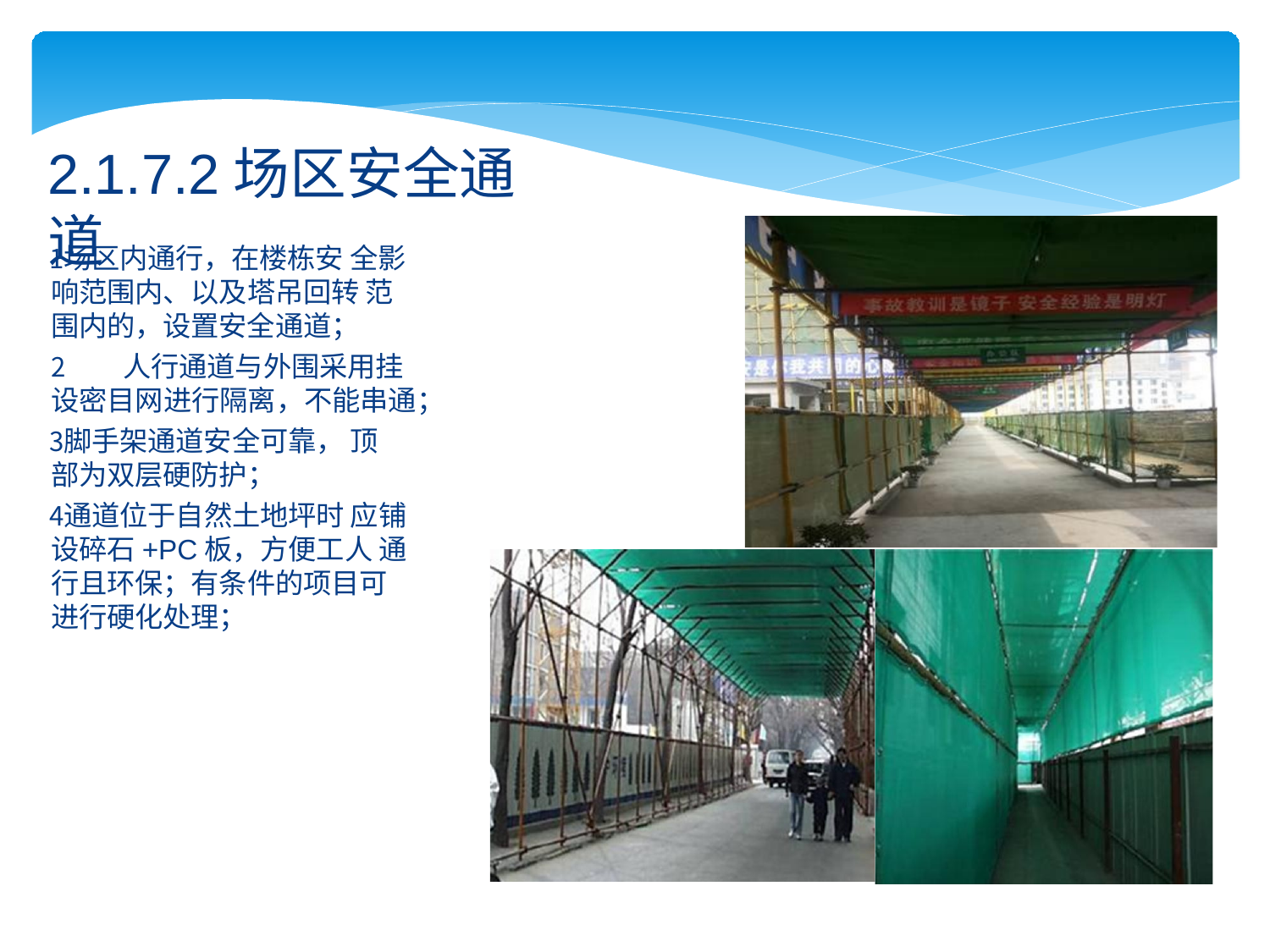

# 2.1.7.2场区安全通道

场区内通行，在楼栋安 全影响范围内、以及塔吊回转 范围内的，设置安全通道；
人行通道与外围采用挂
设密目网进行隔离，不能串通；
脚手架通道安全可靠， 顶部为双层硬防护；
通道位于自然土地坪时 应铺设碎石+PC板，方便工人 通行且环保；有条件的项目可 进行硬化处理；